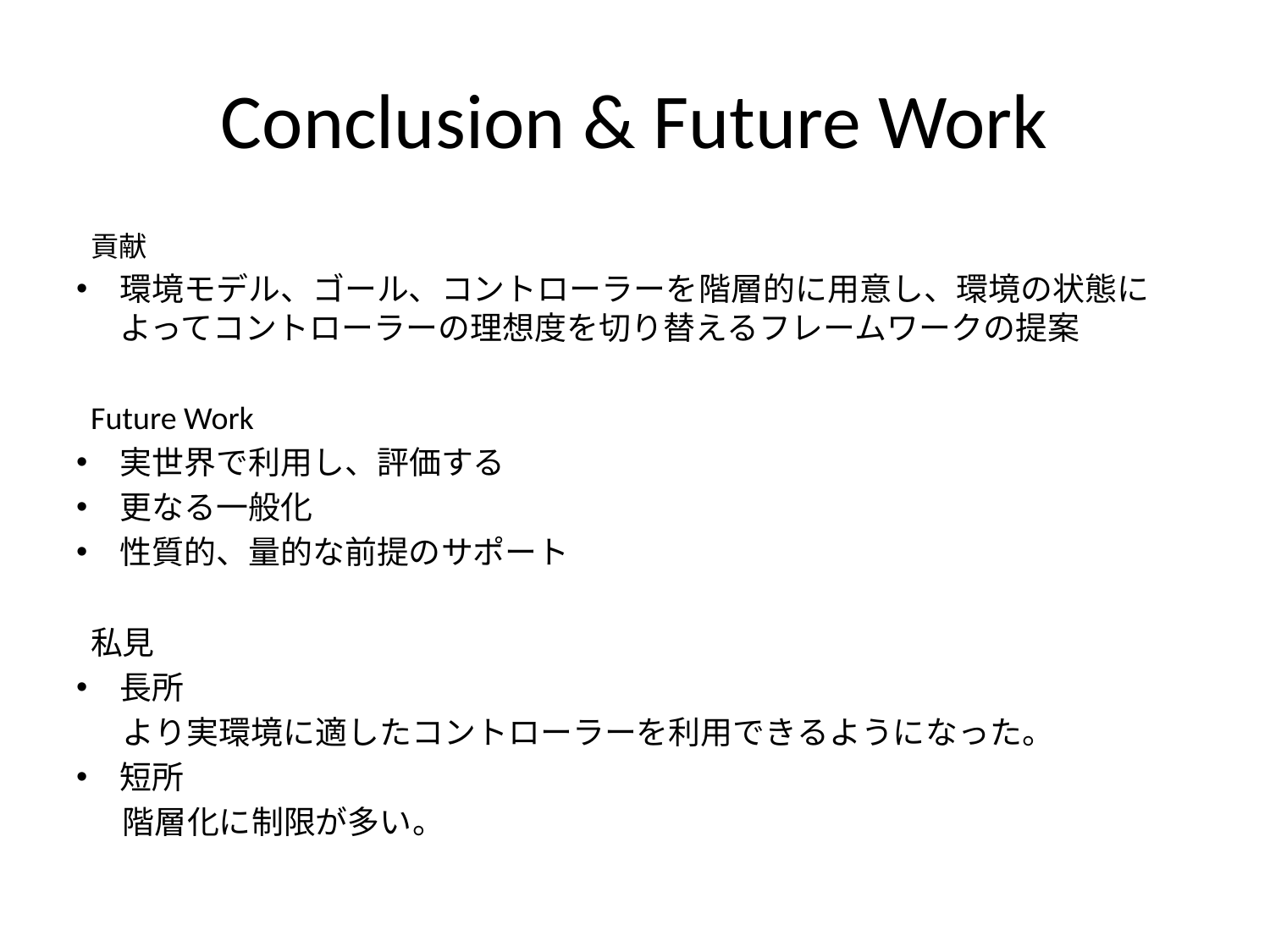

# Conclusion & Future Work
貢献
環境モデル、ゴール、コントローラーを階層的に用意し、環境の状態によってコントローラーの理想度を切り替えるフレームワークの提案

Future Work
実世界で利用し、評価する
更なる一般化
性質的、量的な前提のサポート

私見
長所
　より実環境に適したコントローラーを利用できるようになった。
短所
　階層化に制限が多い。